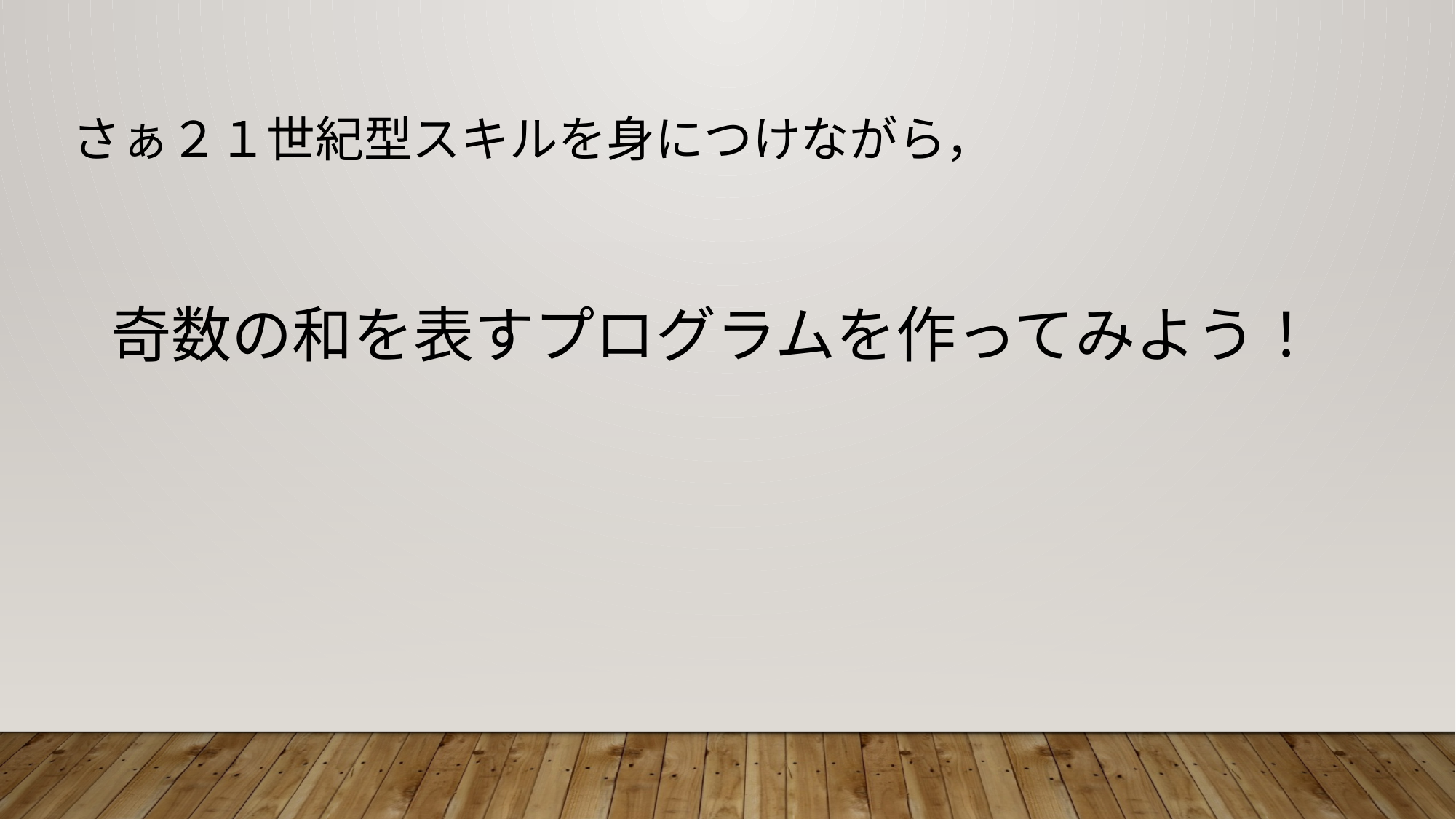

さぁ２１世紀型スキルを身につけながら，
奇数の和を表すプログラムを作ってみよう！